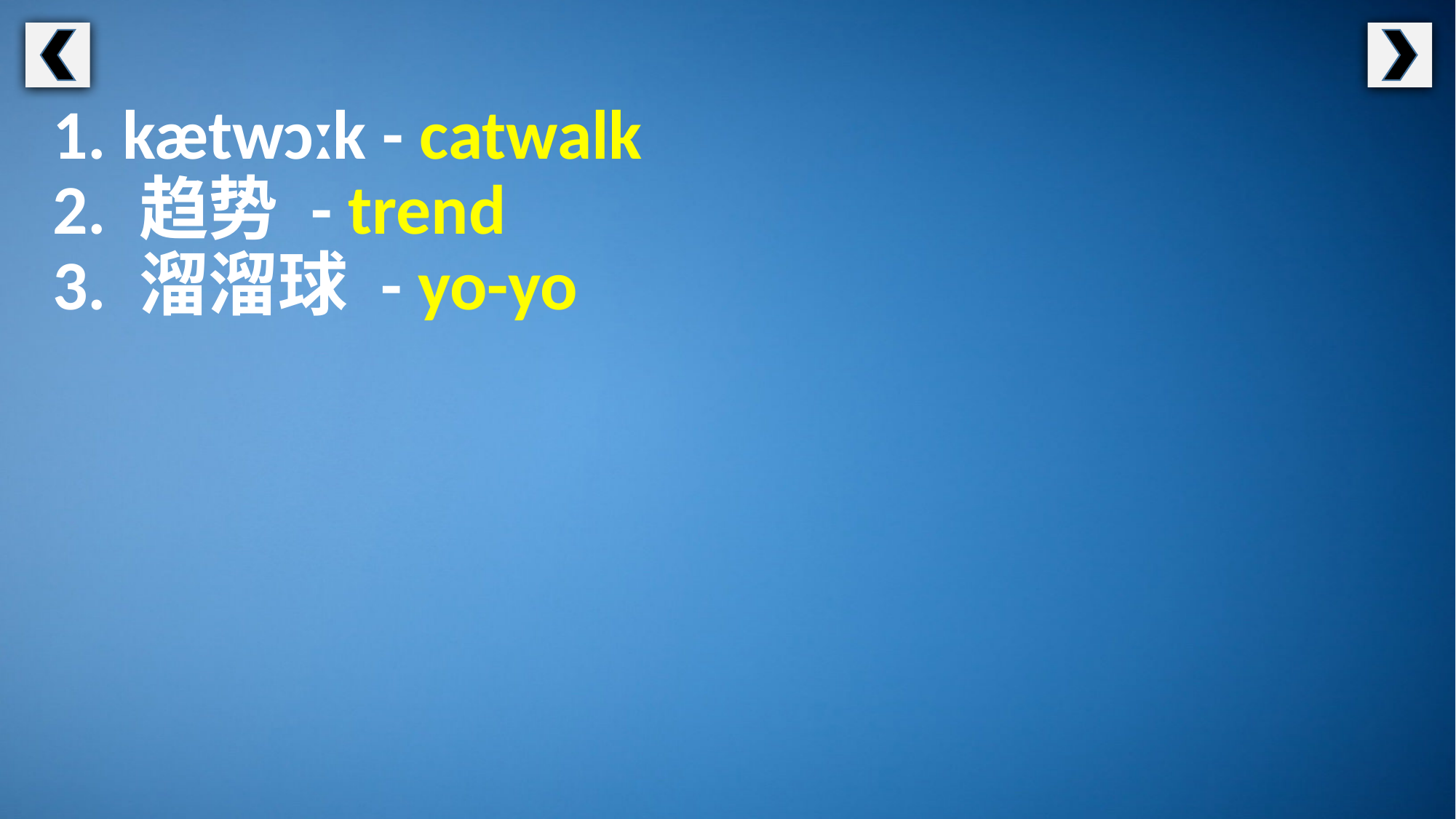

1. kætwɔːk - catwalk
2. 趋势 - trend
3. 溜溜球 - yo-yo